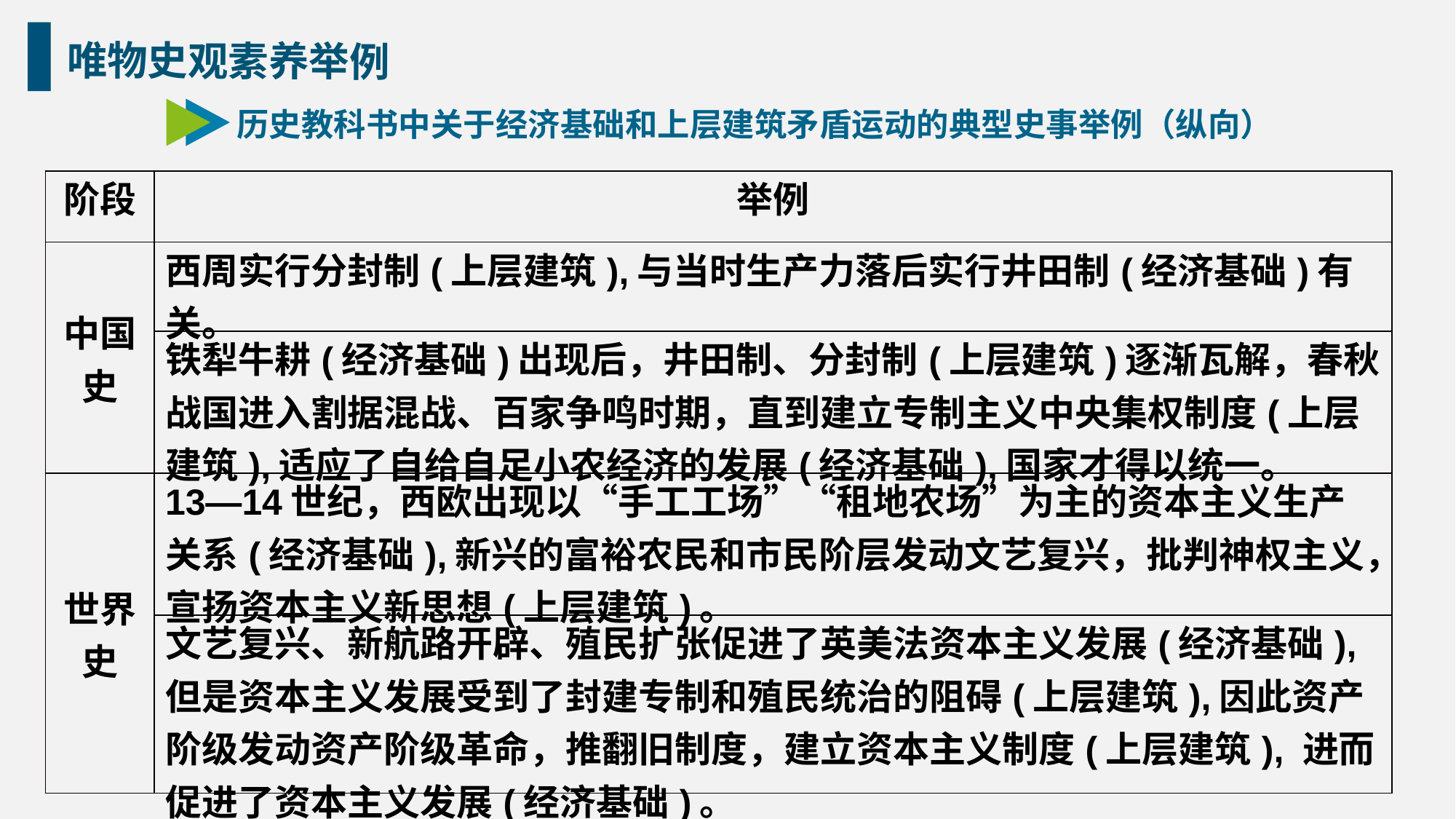

唯物史观素养举例

历史教科书中关于经济基础和上层建筑矛盾运动的典型史事举例（纵向）
| 阶段 | 举例 |
| --- | --- |
| 中国史 | 西周实行分封制(上层建筑),与当时生产力落后实行井田制(经济基础)有关。 |
|  | 铁犁牛耕(经济基础)出现后，井田制、分封制(上层建筑)逐渐瓦解，春秋战国进入割据混战、百家争鸣时期，直到建立专制主义中央集权制度(上层建筑),适应了自给自足小农经济的发展(经济基础),国家才得以统一。 |
| 世界史 | 13—14世纪，西欧出现以“手工工场”“租地农场”为主的资本主义生产关系(经济基础),新兴的富裕农民和市民阶层发动文艺复兴，批判神权主义，宣扬资本主义新思想(上层建筑)。 |
|  | 文艺复兴、新航路开辟、殖民扩张促进了英美法资本主义发展(经济基础), 但是资本主义发展受到了封建专制和殖民统治的阻碍(上层建筑),因此资产阶级发动资产阶级革命，推翻旧制度，建立资本主义制度(上层建筑), 进而促进了资本主义发展(经济基础)。 |